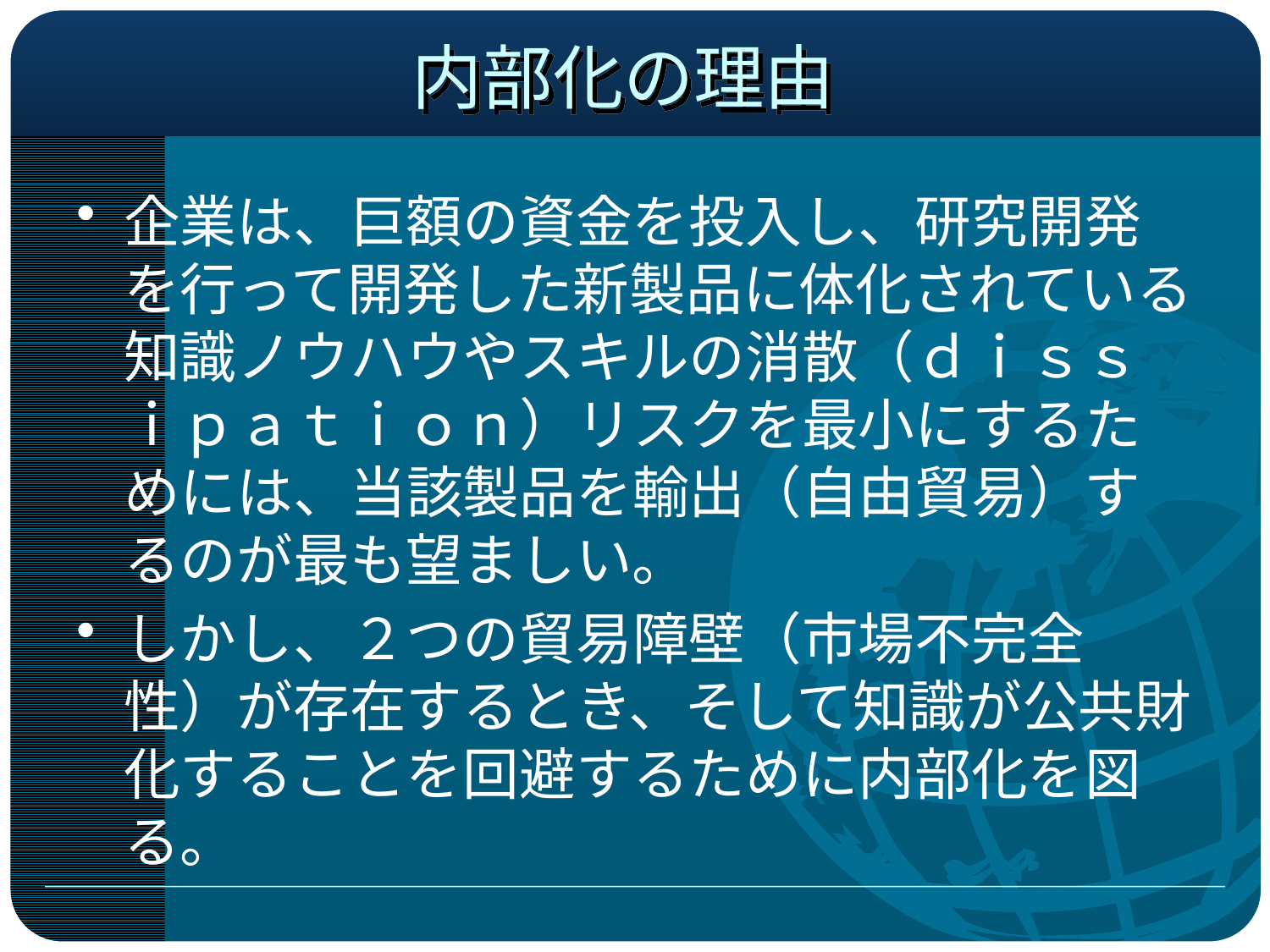

# 内部化の理由
企業は、巨額の資金を投入し、研究開発を行って開発した新製品に体化されている知識ノウハウやスキルの消散（ｄｉｓｓｉｐａｔｉｏｎ）リスクを最小にするためには、当該製品を輸出（自由貿易）するのが最も望ましい。
しかし、２つの貿易障壁（市場不完全性）が存在するとき、そして知識が公共財化することを回避するために内部化を図る。